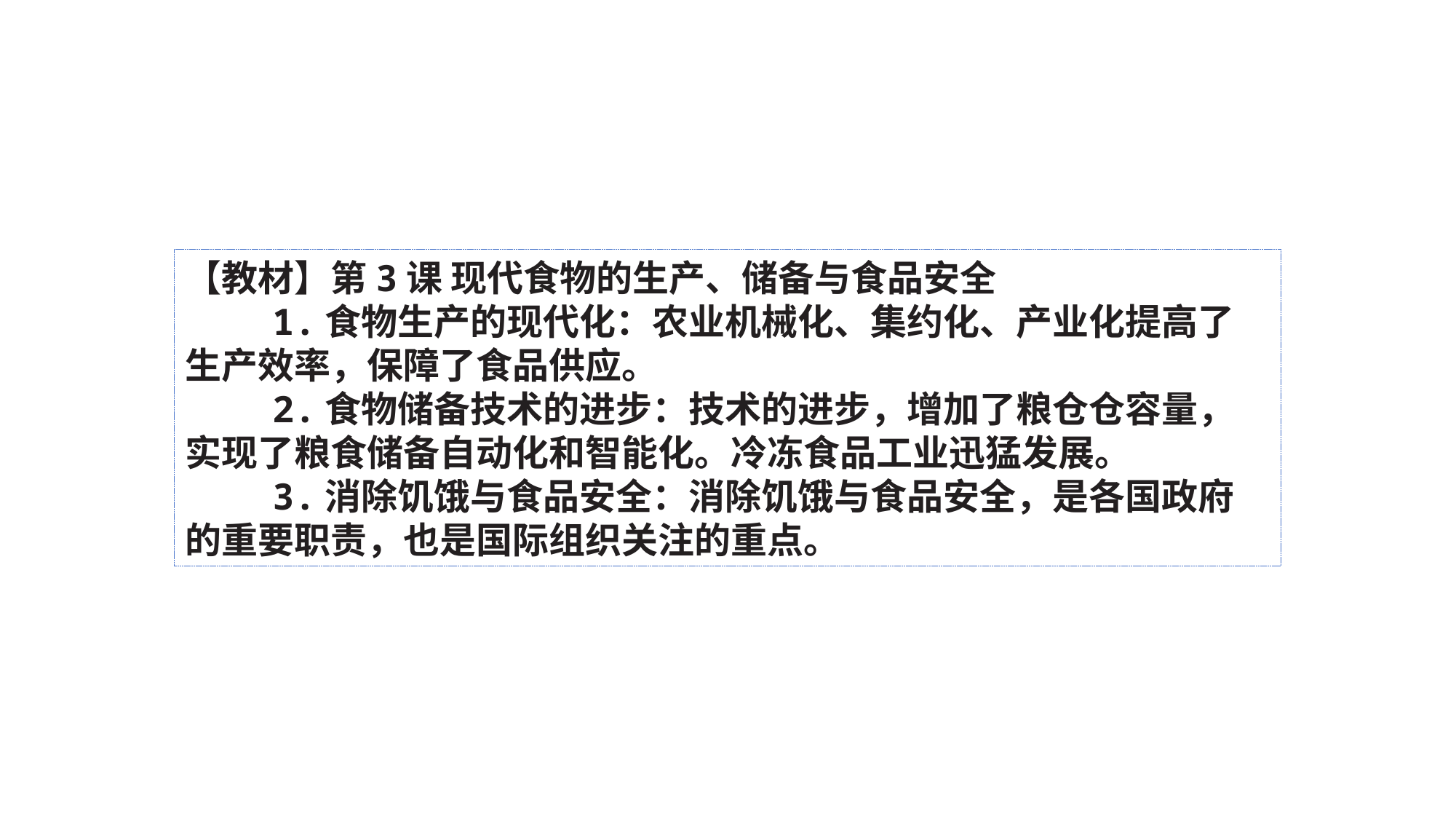

【教材】第3课 现代食物的生产、储备与食品安全
    1.食物生产的现代化：农业机械化、集约化、产业化提高了生产效率，保障了食品供应。
    2.食物储备技术的进步：技术的进步，增加了粮仓仓容量，实现了粮食储备自动化和智能化。冷冻食品工业迅猛发展。
    3.消除饥饿与食品安全：消除饥饿与食品安全，是各国政府的重要职责，也是国际组织关注的重点。